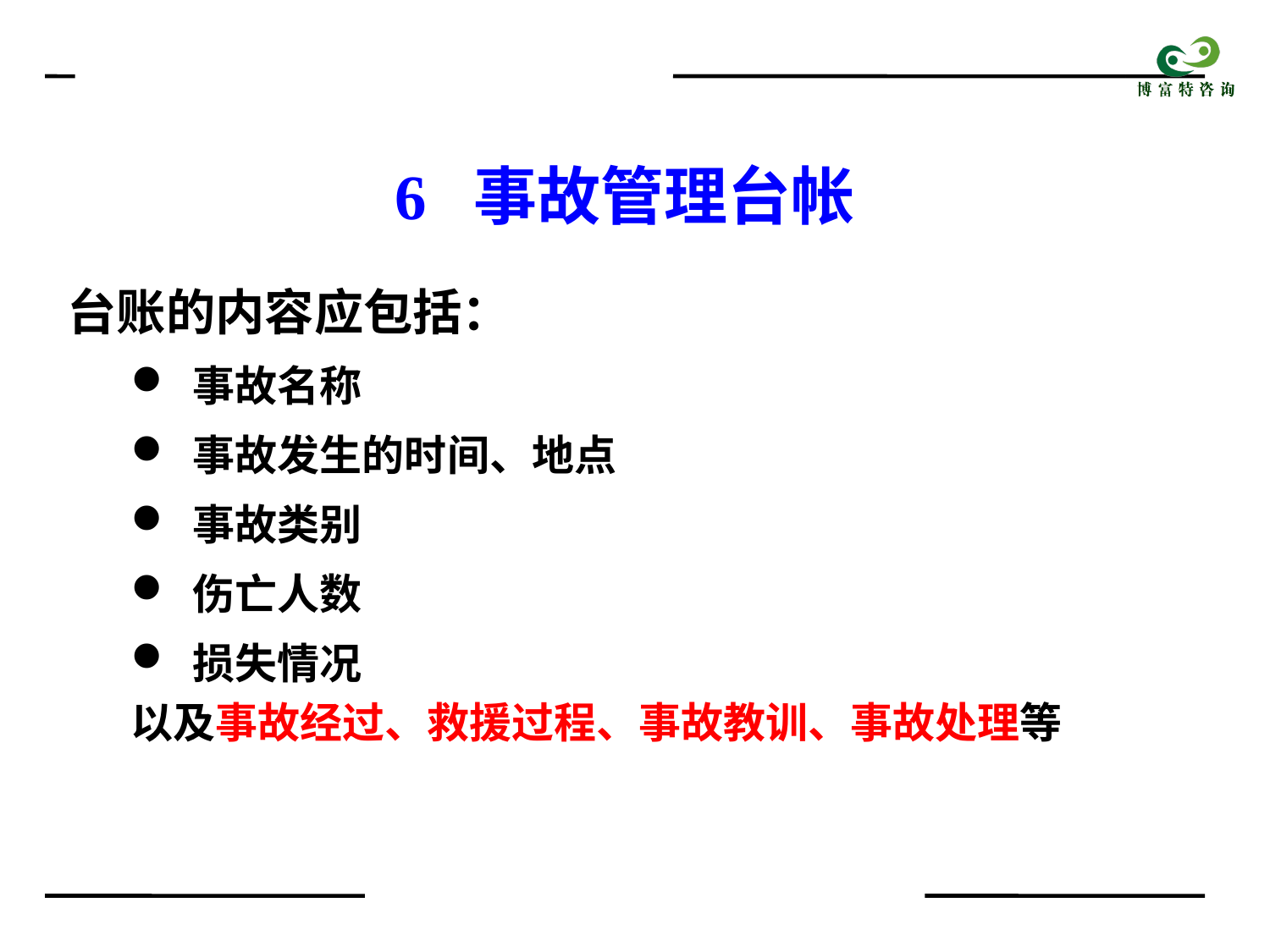

6  事故管理台帐

台账的内容应包括：
 事故名称
 事故发生的时间、地点
 事故类别
 伤亡人数
 损失情况
以及事故经过、救援过程、事故教训、事故处理等